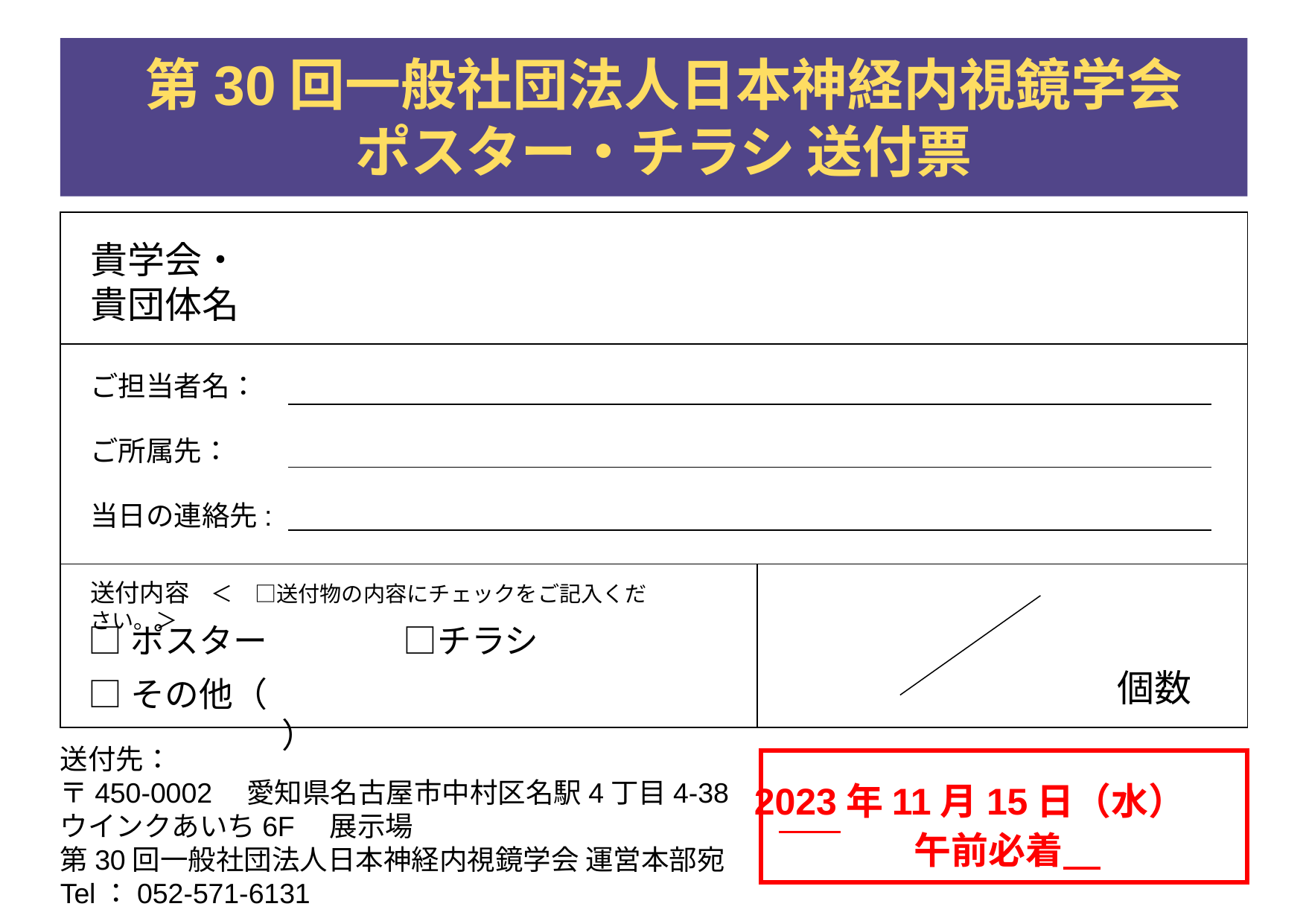

第30回一般社団法人日本神経内視鏡学会
ポスター・チラシ 送付票
|  |  |
| --- | --- |
|  |  |
|  |  |
貴学会・
貴団体名
ご担当者名：
ご所属先：
当日の連絡先:
送付内容　＜　□送付物の内容にチェックをご記入ください。＞
□ポスター　　　　□チラシ
□その他（　　　　　　　　　　　　　　　　　　   　）
個数
# 送付先： 〒450-0002　愛知県名古屋市中村区名駅4丁目4-38 ウインクあいち6F　展示場 第30回一般社団法人日本神経内視鏡学会 運営本部宛 Tel：052-571-6131

2023年11月15日（水）
午前必着